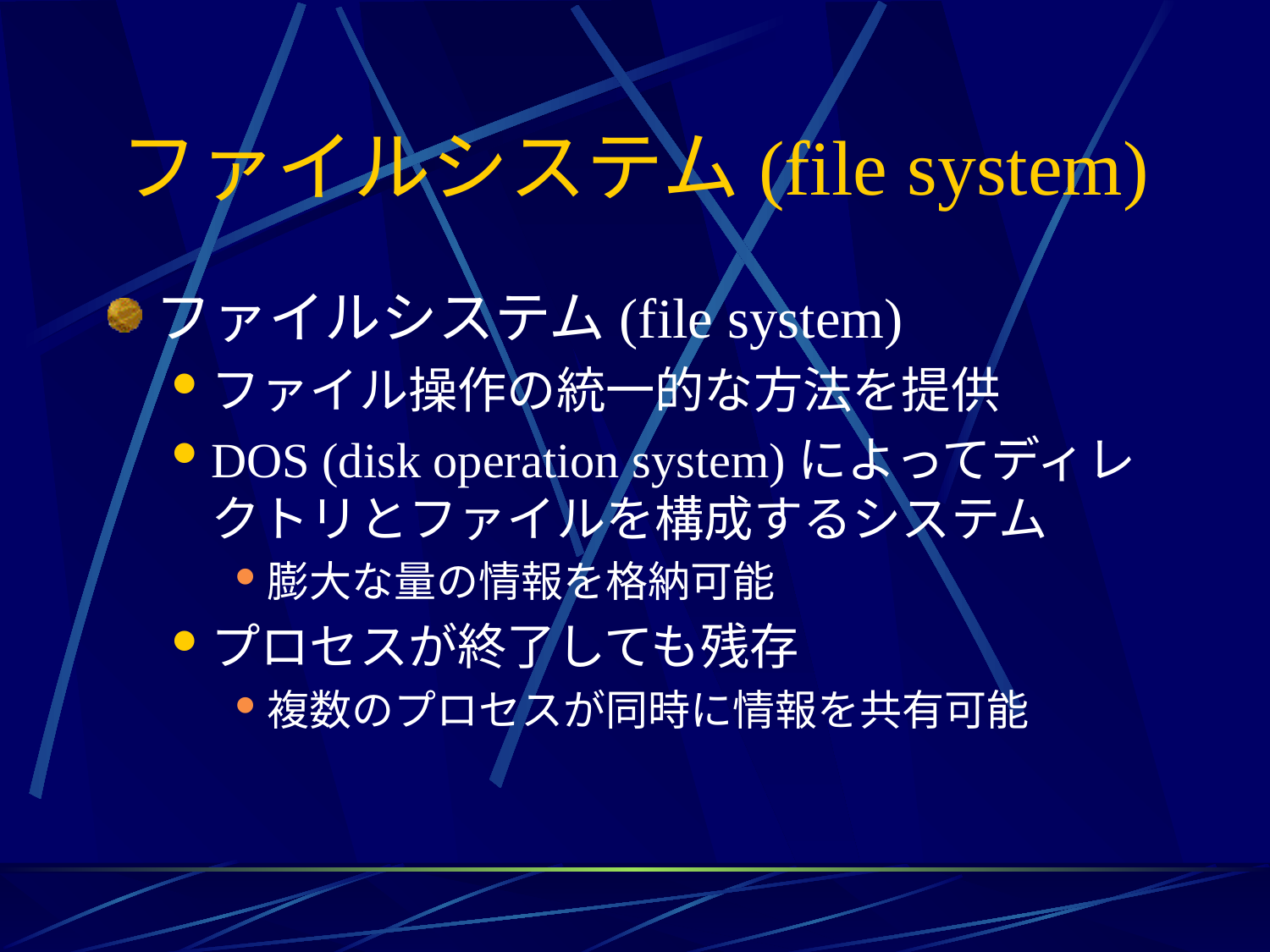

# ファイルシステム(file system)
ファイルシステム(file system)
ファイル操作の統一的な方法を提供
DOS (disk operation system)によってディレクトリとファイルを構成するシステム
膨大な量の情報を格納可能
プロセスが終了しても残存
複数のプロセスが同時に情報を共有可能